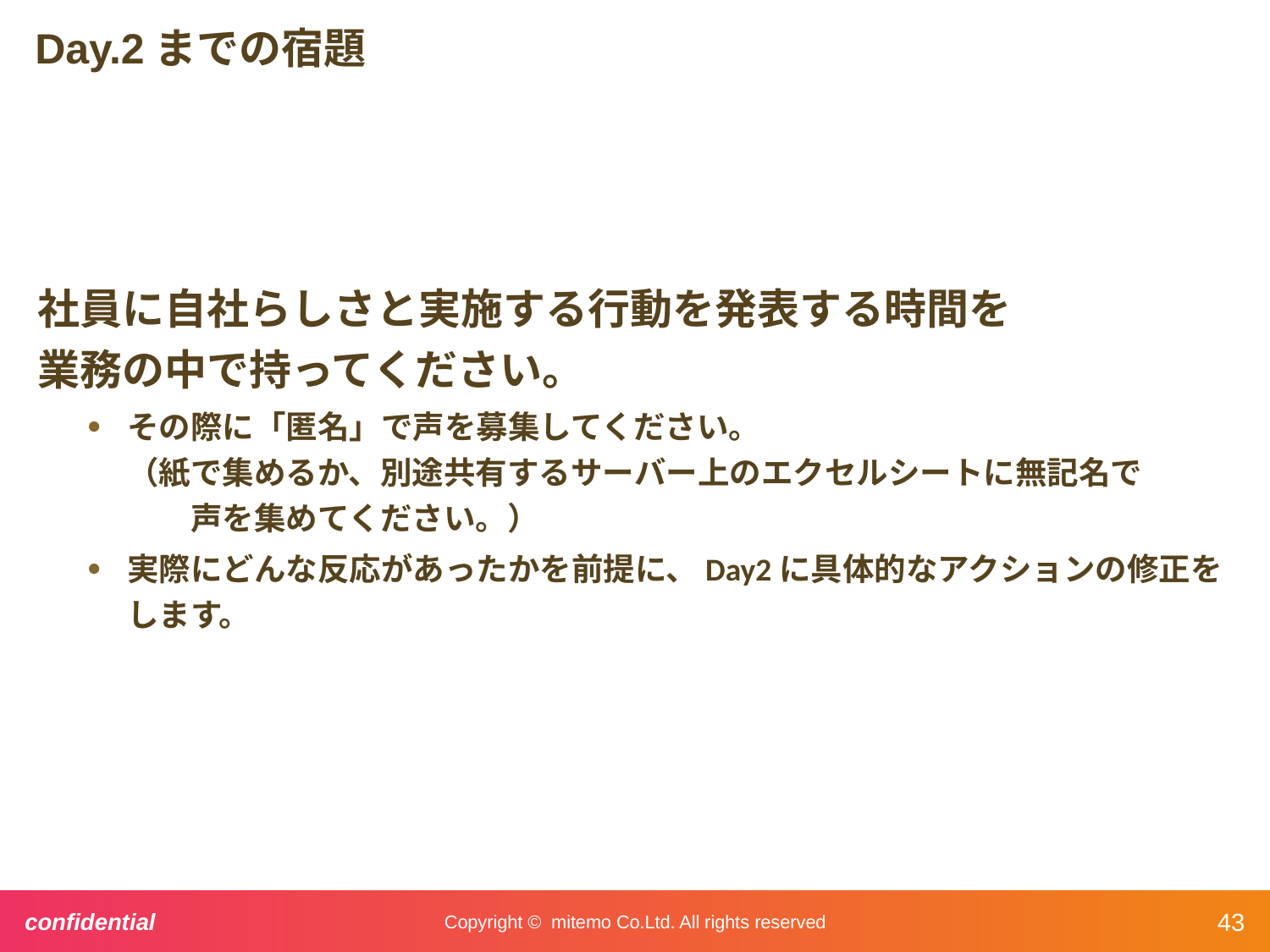

# Day.2までの宿題
社員に自社らしさと実施する行動を発表する時間を
業務の中で持ってください。
その際に「匿名」で声を募集してください。
（紙で集めるか、別途共有するサーバー上のエクセルシートに無記名で
　　声を集めてください。）
実際にどんな反応があったかを前提に、Day2に具体的なアクションの修正をします。